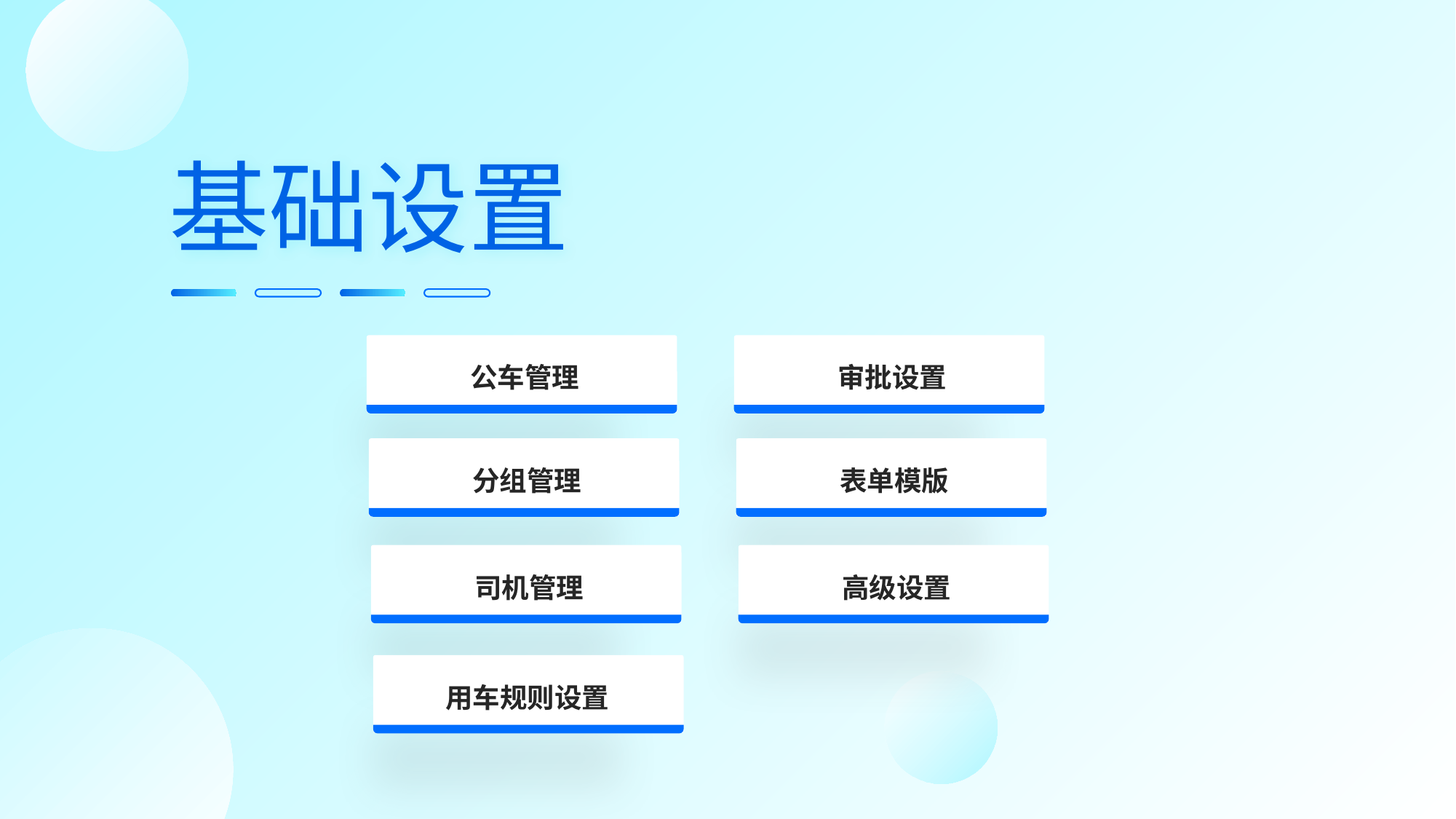

基础设置

公车管理
审批设置

分组管理
表单模版

司机管理
高级设置

用车规则设置